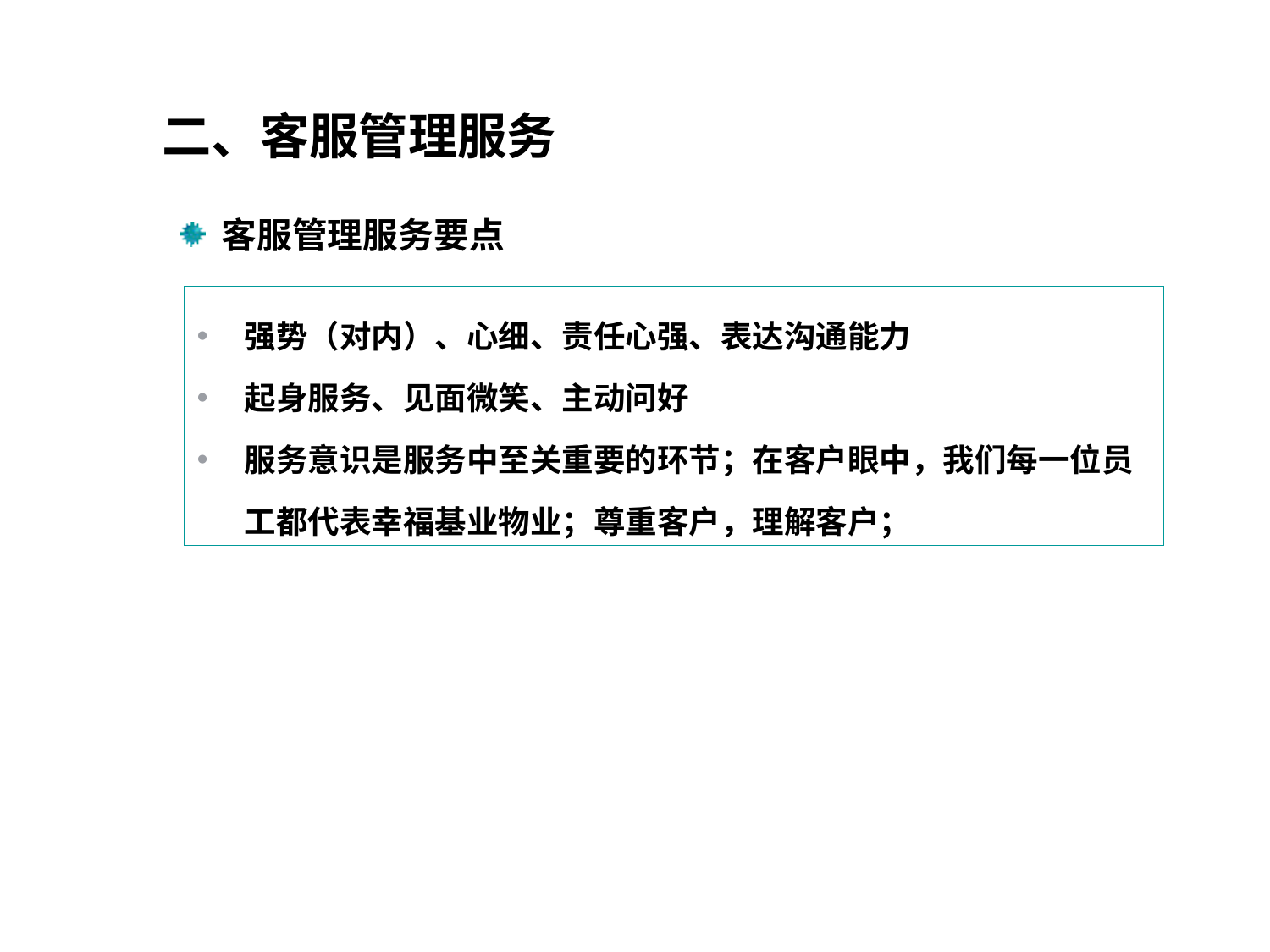

二、客服管理服务
 客服管理服务要点

强势（对内）、心细、责任心强、表达沟通能力
起身服务、见面微笑、主动问好
服务意识是服务中至关重要的环节；在客户眼中，我们每一位员工都代表幸福基业物业；尊重客户，理解客户；